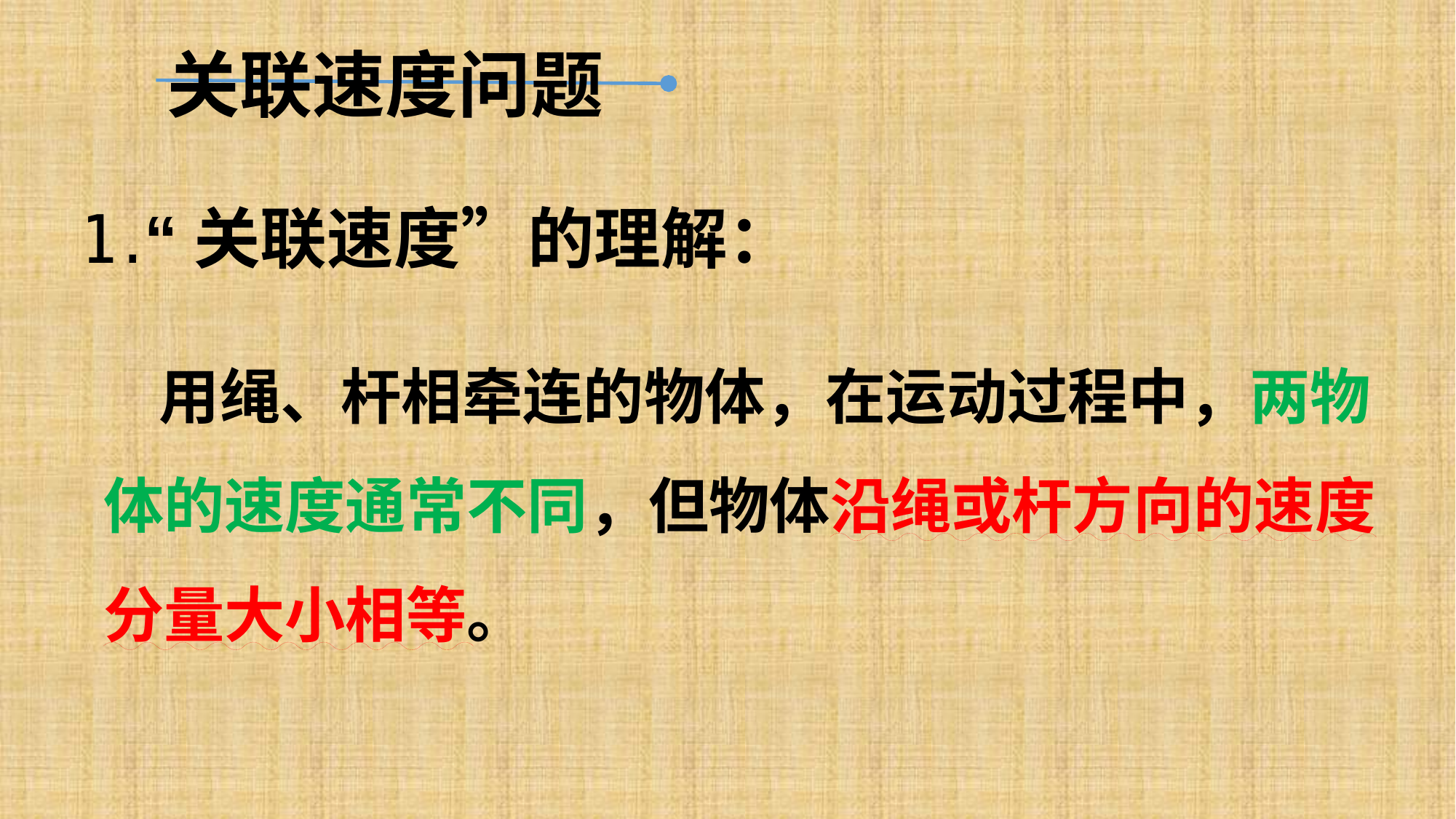

关联速度问题
1.“关联速度”的理解：
   用绳、杆相牵连的物体，在运动过程中，两物体的速度通常不同，但物体沿绳或杆方向的速度分量大小相等。